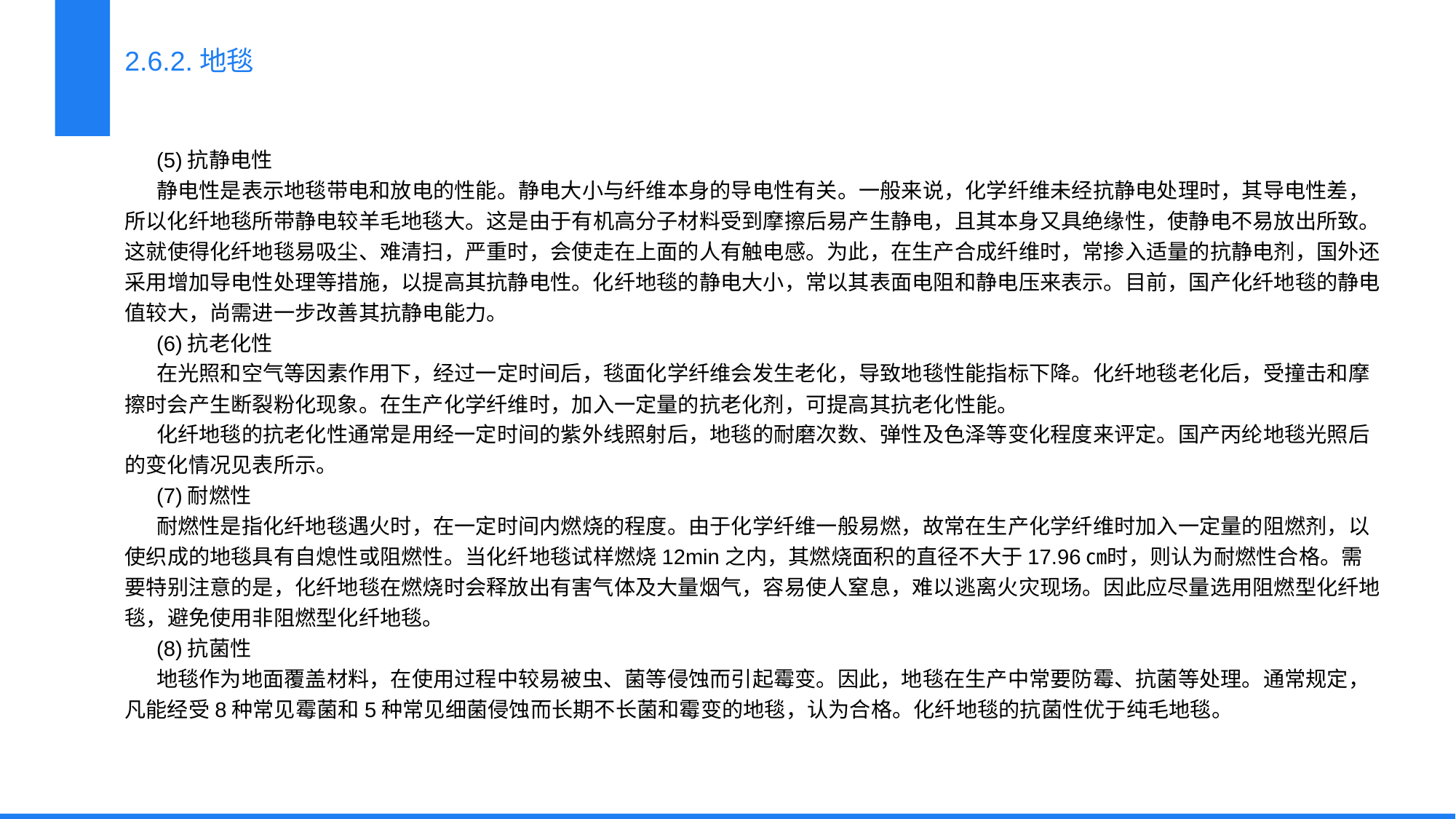

2.6.2.地毯

(5)抗静电性
静电性是表示地毯带电和放电的性能。静电大小与纤维本身的导电性有关。一般来说，化学纤维未经抗静电处理时，其导电性差，所以化纤地毯所带静电较羊毛地毯大。这是由于有机高分子材料受到摩擦后易产生静电，且其本身又具绝缘性，使静电不易放出所致。这就使得化纤地毯易吸尘、难清扫，严重时，会使走在上面的人有触电感。为此，在生产合成纤维时，常掺入适量的抗静电剂，国外还采用增加导电性处理等措施，以提高其抗静电性。化纤地毯的静电大小，常以其表面电阻和静电压来表示。目前，国产化纤地毯的静电值较大，尚需进一步改善其抗静电能力。
(6)抗老化性
在光照和空气等因素作用下，经过一定时间后，毯面化学纤维会发生老化，导致地毯性能指标下降。化纤地毯老化后，受撞击和摩擦时会产生断裂粉化现象。在生产化学纤维时，加入一定量的抗老化剂，可提高其抗老化性能。
化纤地毯的抗老化性通常是用经一定时间的紫外线照射后，地毯的耐磨次数、弹性及色泽等变化程度来评定。国产丙纶地毯光照后的变化情况见表所示。
(7)耐燃性
耐燃性是指化纤地毯遇火时，在一定时间内燃烧的程度。由于化学纤维一般易燃，故常在生产化学纤维时加入一定量的阻燃剂，以使织成的地毯具有自熄性或阻燃性。当化纤地毯试样燃烧12min之内，其燃烧面积的直径不大于17.96㎝时，则认为耐燃性合格。需要特别注意的是，化纤地毯在燃烧时会释放出有害气体及大量烟气，容易使人窒息，难以逃离火灾现场。因此应尽量选用阻燃型化纤地毯，避免使用非阻燃型化纤地毯。
(8)抗菌性
地毯作为地面覆盖材料，在使用过程中较易被虫、菌等侵蚀而引起霉变。因此，地毯在生产中常要防霉、抗菌等处理。通常规定，凡能经受8种常见霉菌和5种常见细菌侵蚀而长期不长菌和霉变的地毯，认为合格。化纤地毯的抗菌性优于纯毛地毯。